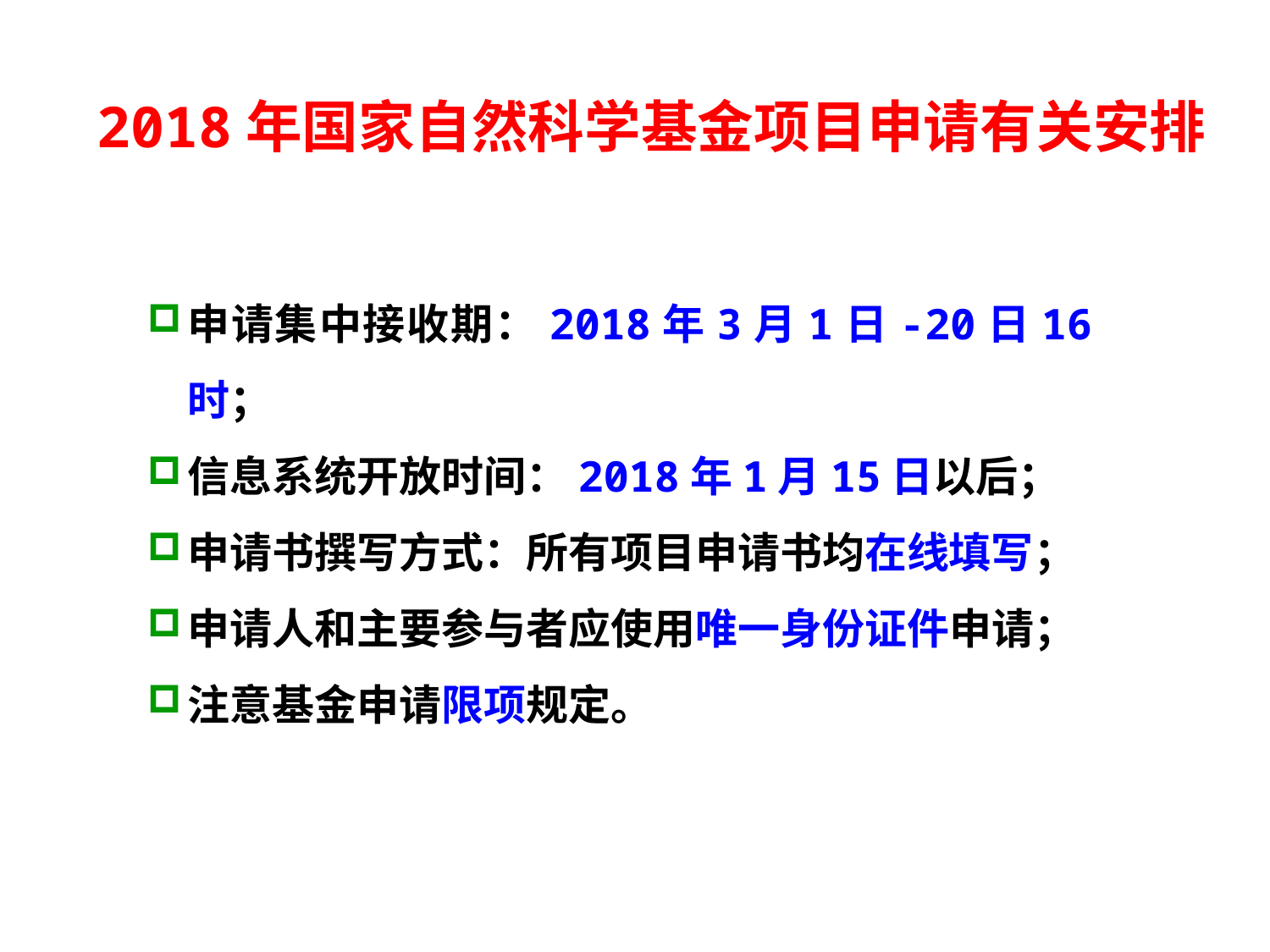

2018年国家自然科学基金项目申请有关安排
申请集中接收期：2018年3月1日-20日16时；
信息系统开放时间：2018年1月15日以后；
申请书撰写方式：所有项目申请书均在线填写；
申请人和主要参与者应使用唯一身份证件申请；
注意基金申请限项规定。